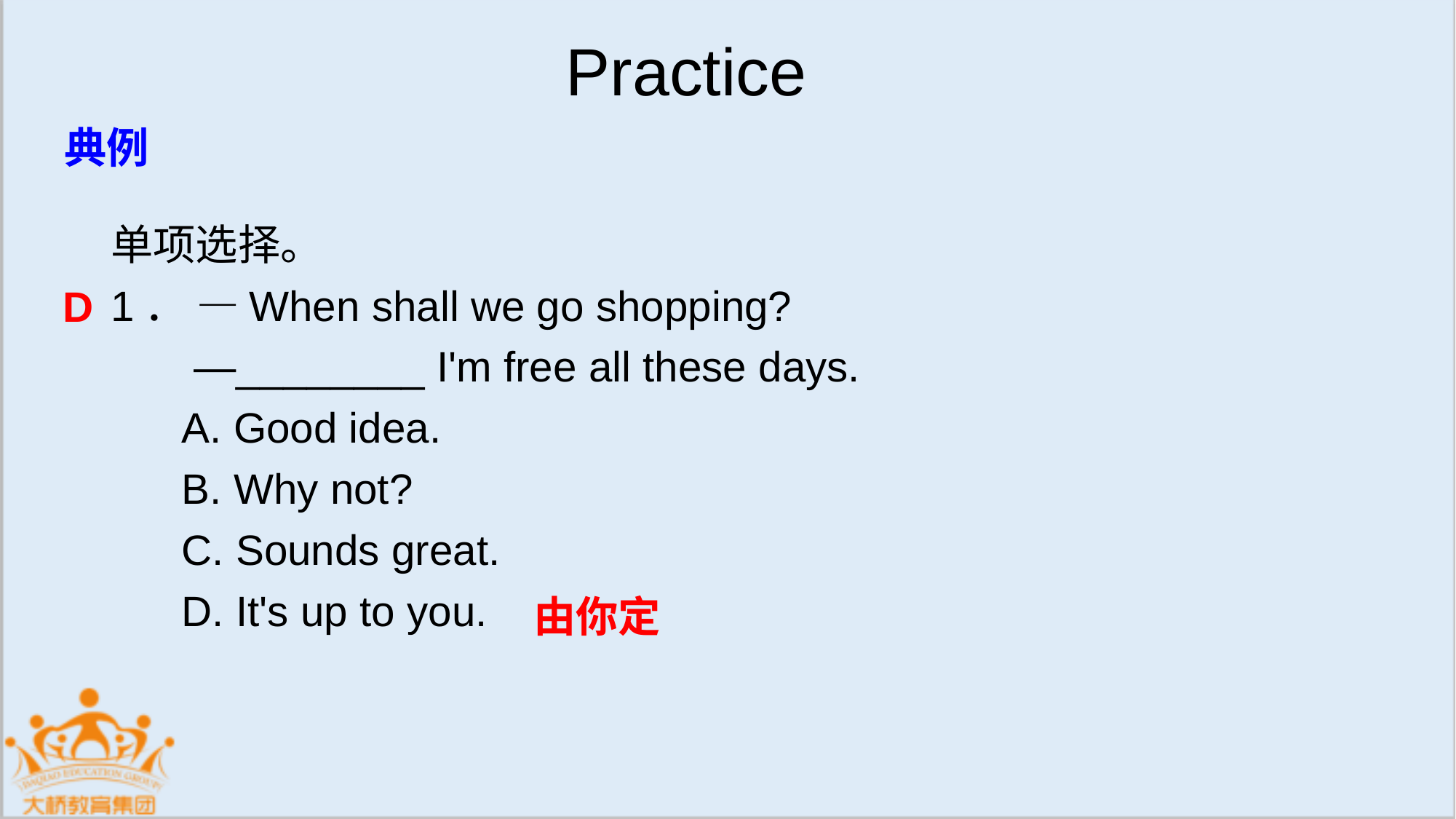

Practice
典例
单项选择。
1． —When shall we go shopping?
       —________ I'm free all these days.
      A. Good idea.
      B. Why not?
      C. Sounds great.
      D. It's up to you.
D
由你定